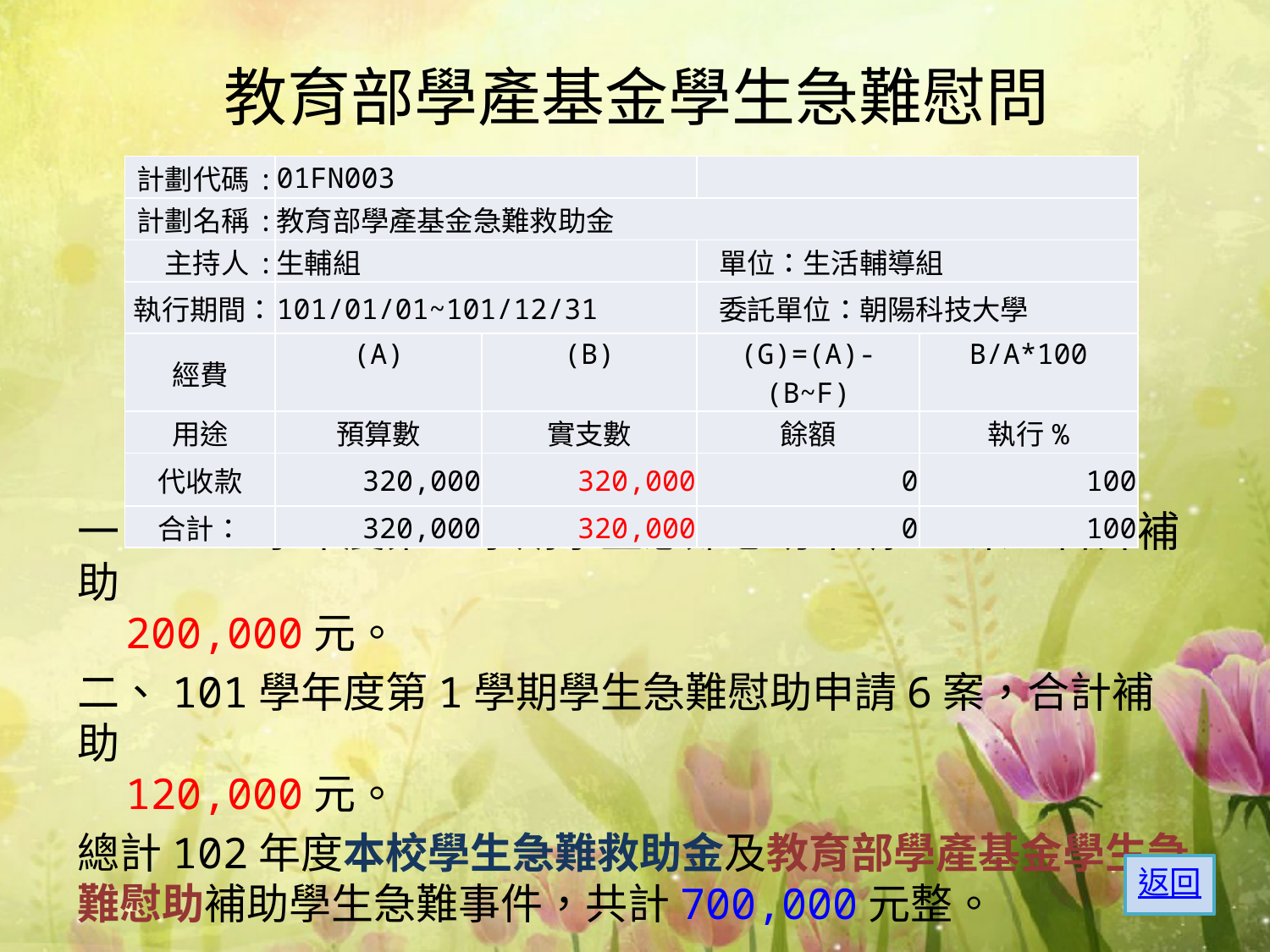

# 教育部學產基金學生急難慰問

一、100學年度第2學期學生急難慰助申請10案，合計補助
    200,000元。
二、101學年度第1學期學生急難慰助申請6案，合計補助
    120,000元。
總計102年度本校學生急難救助金及教育部學產基金學生急難慰助補助學生急難事件，共計700,000元整。

| 計劃代碼: | 01FN003 |  |  |  |
| --- | --- | --- | --- | --- |
| 計劃名稱: | 教育部學產基金急難救助金 |  |  |  |
| 主持人: | 生輔組 |  | 單位：生活輔導組 |  |
| 執行期間： | 101/01/01~101/12/31 |  | 委託單位：朝陽科技大學 |  |
| 經費 | (A) | (B) | (G)=(A)-(B~F) | B/A\*100 |
| 用途 | 預算數 | 實支數 | 餘額 | 執行% |
| 代收款 | 320,000 | 320,000 | 0 | 100 |
| 合計： | 320,000 | 320,000 | 0 | 100 |
返回